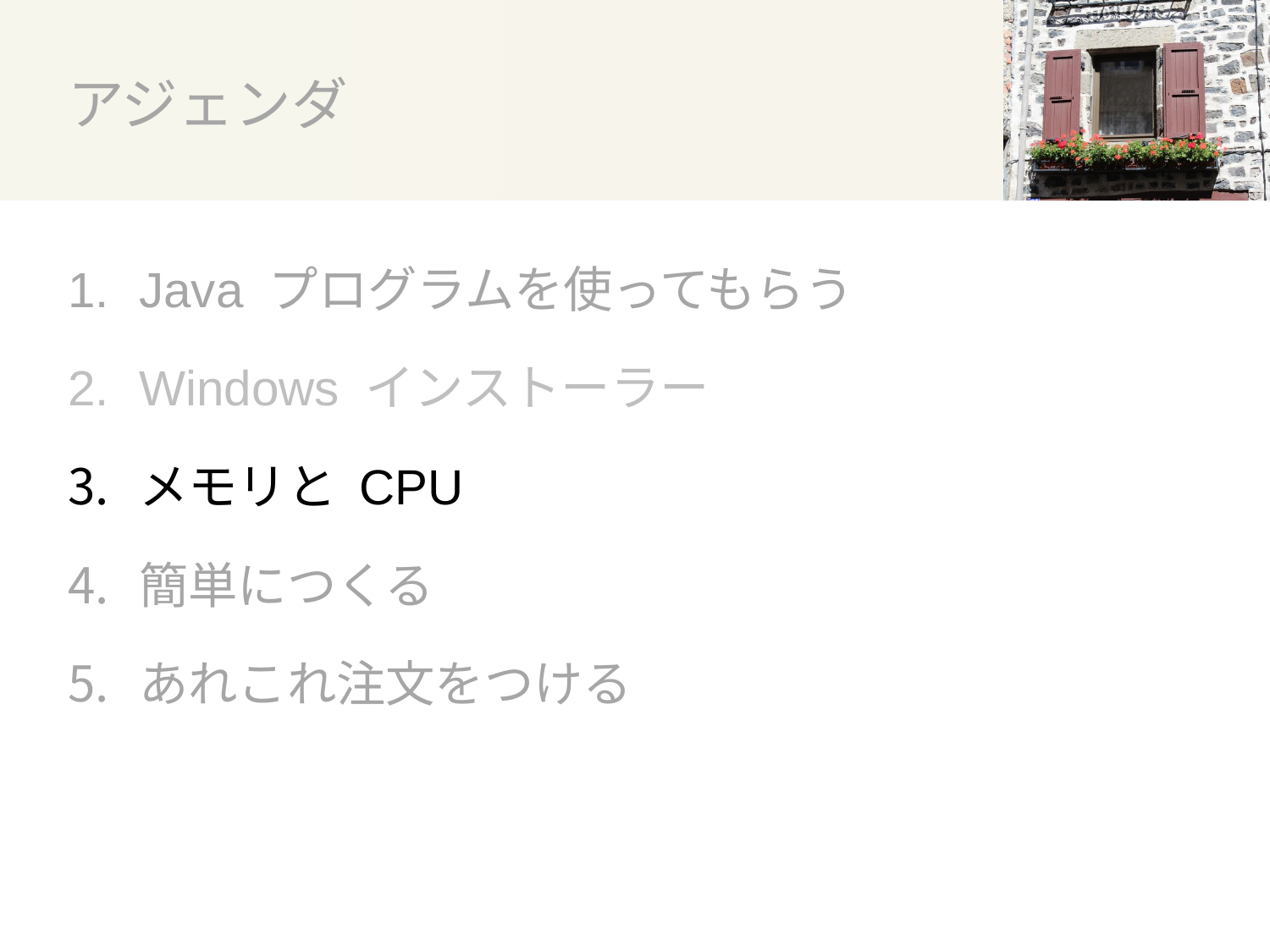

# アジェンダ
Java プログラムを使ってもらう
Windows インストーラー
メモリと CPU
簡単につくる
あれこれ注文をつける